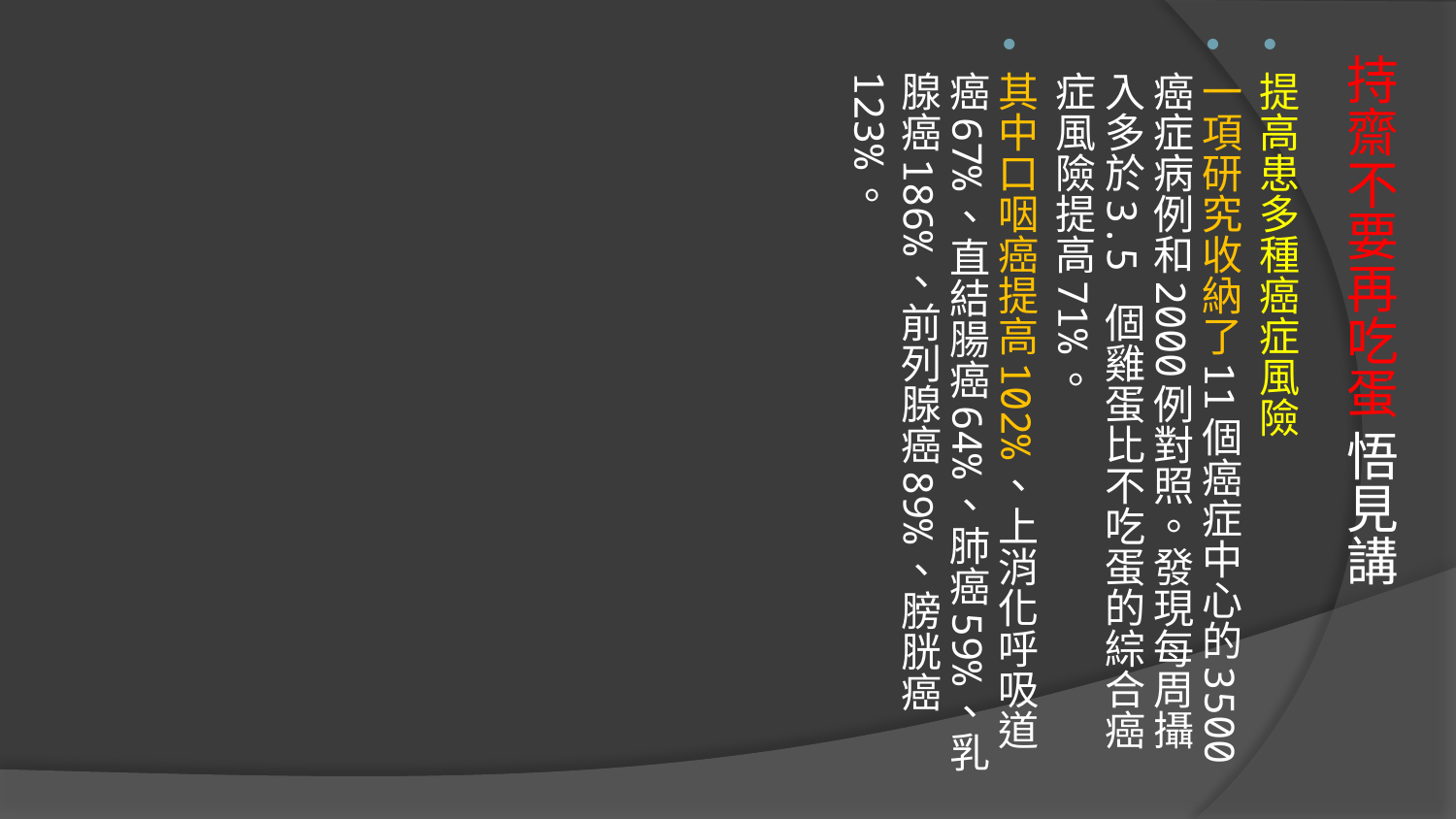

提高患多種癌症風險
一項研究收納了11個癌症中心的3500癌症病例和2000例對照。發現每周攝入多於3.5 個雞蛋比不吃蛋的綜合癌症風險提高71%。
其中口咽癌提高102%、上消化呼吸道癌67%、直結腸癌64%、肺癌59%、乳腺癌186%、前列腺癌89%、膀胱癌123%。

# 持齋不要再吃蛋 悟見講